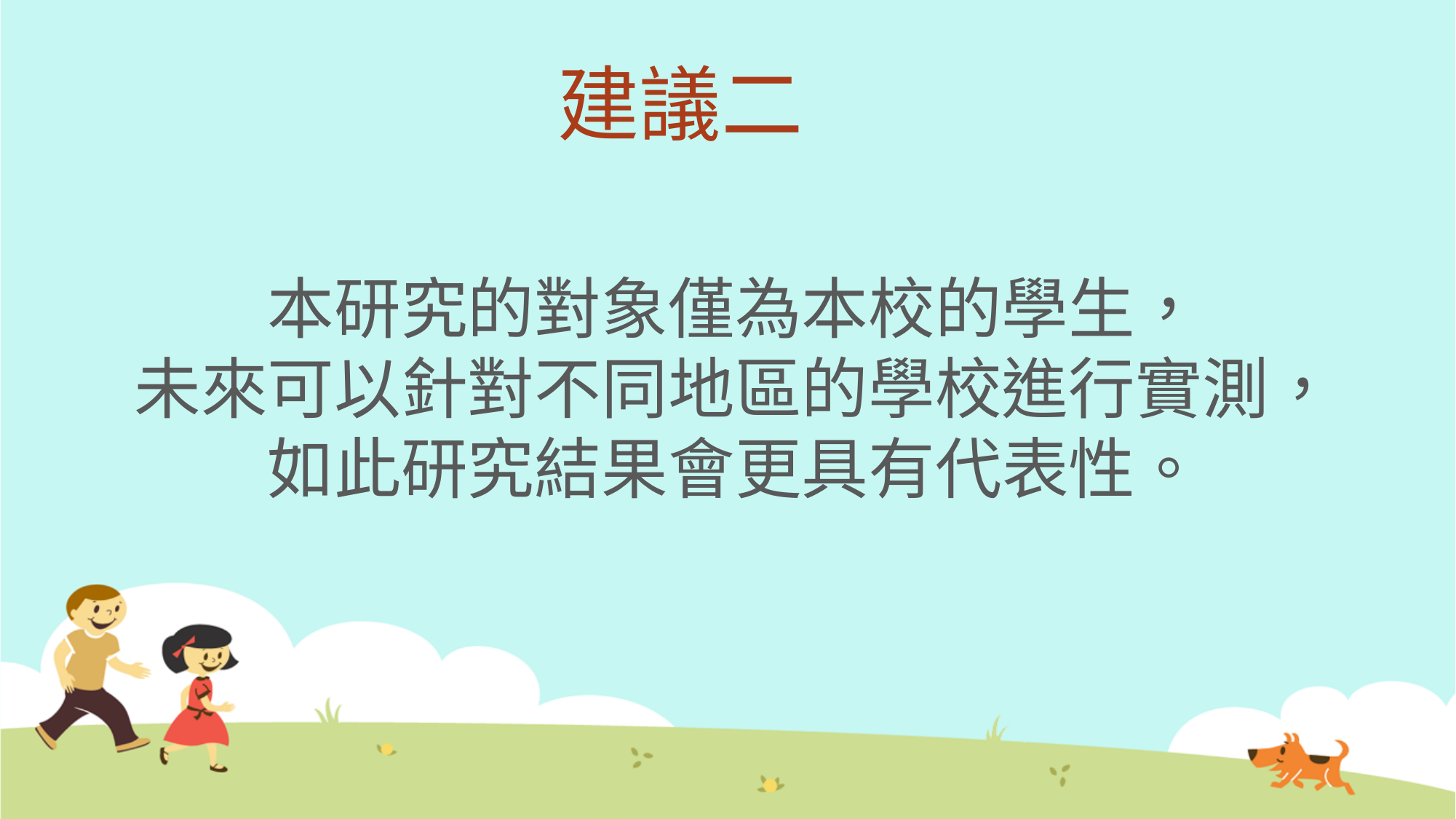

# 建議二
本研究的對象僅為本校的學生，
未來可以針對不同地區的學校進行實測，
如此研究結果會更具有代表性。